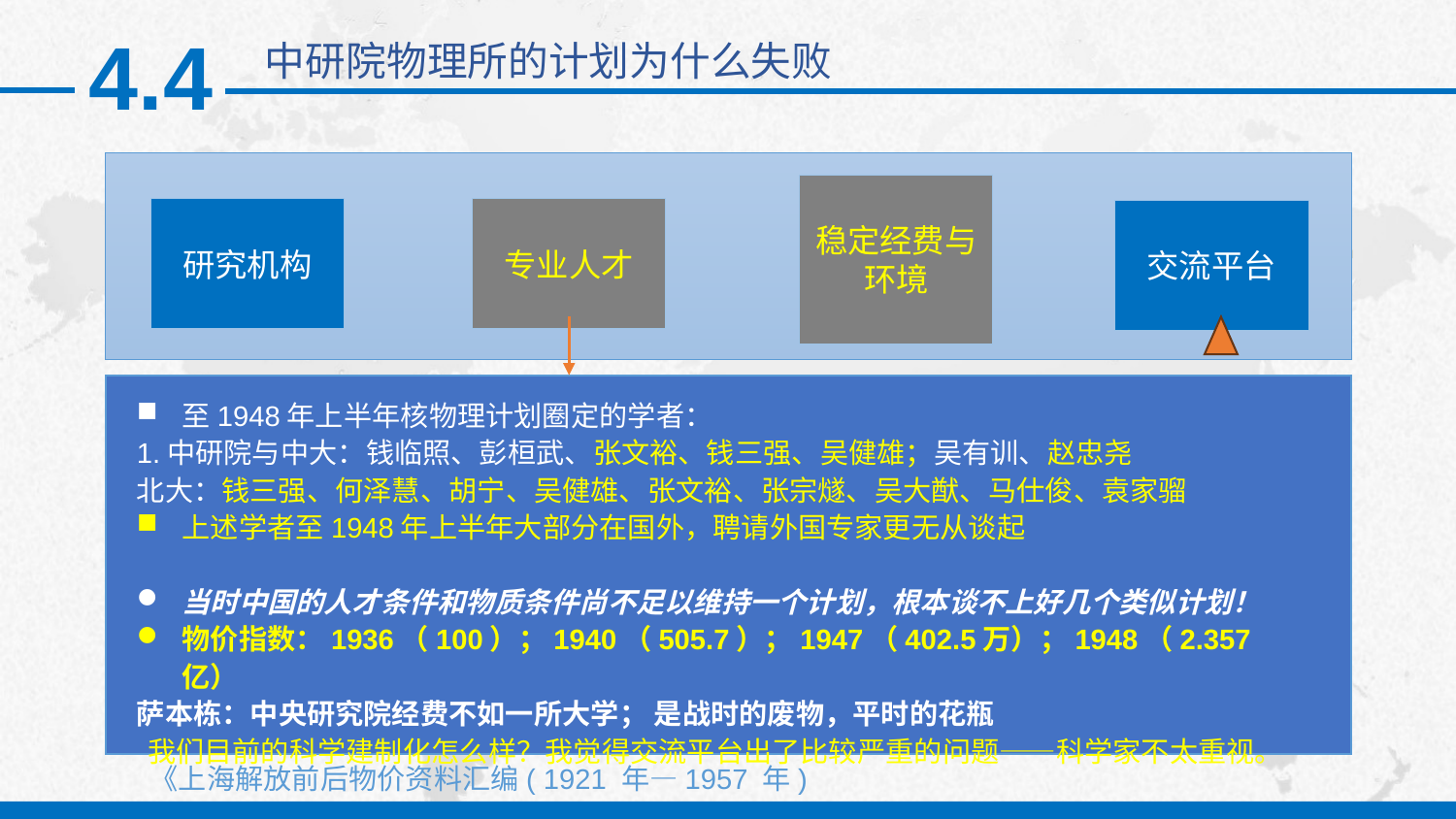

4.4
中研院物理所的计划为什么失败

稳定经费与环境

研究机构

专业人才

交流平台

至1948年上半年核物理计划圈定的学者：
1.中研院与中大：钱临照、彭桓武、张文裕、钱三强、吴健雄；吴有训、赵忠尧
北大：钱三强、何泽慧、胡宁、吴健雄、张文裕、张宗燧、吴大猷、马仕俊、袁家骝
上述学者至1948年上半年大部分在国外，聘请外国专家更无从谈起

当时中国的人才条件和物质条件尚不足以维持一个计划，根本谈不上好几个类似计划！
物价指数：1936（100）；1940（505.7）；1947（402.5万）；1948（2.357亿）
萨本栋：中央研究院经费不如一所大学； 是战时的废物，平时的花瓶
我们目前的科学建制化怎么样？我觉得交流平台出了比较严重的问题——科学家不太重视。
《上海解放前后物价资料汇编( 1921 年—1957 年)